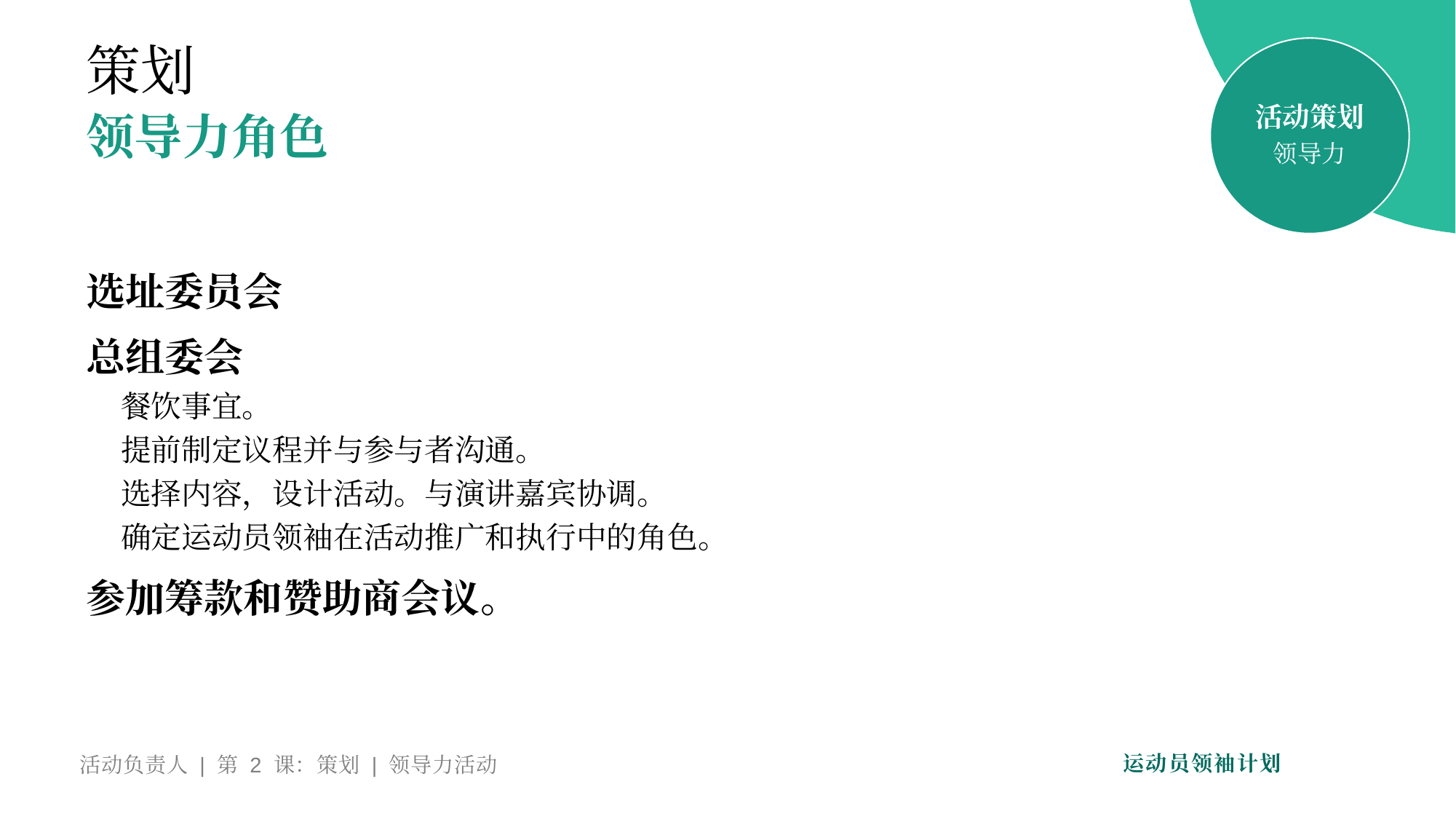

策划

活动策划
领导力
领导力角色
选址委员会
总组委会
餐饮事宜。
提前制定议程并与参与者沟通。
选择内容，设计活动。与演讲嘉宾协调。
确定运动员领袖在活动推广和执行中的角色。
参加筹款和赞助商会议。

活动负责人 | 第 2 课：策划 | 领导力活动